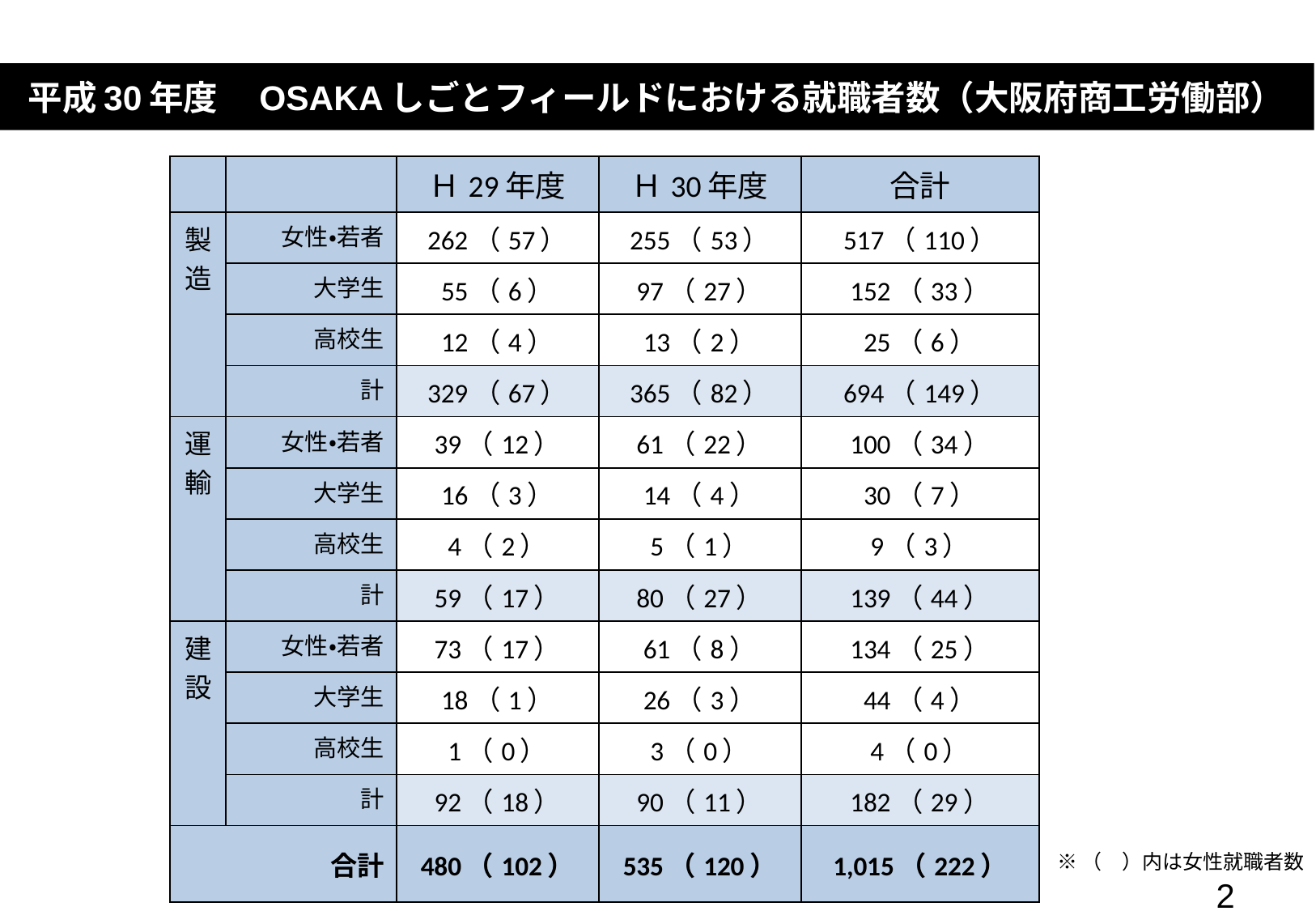

平成30年度　OSAKAしごとフィールドにおける就職者数（大阪府商工労働部）
（単位：人）
|  |  | Ｈ29年度 | Ｈ30年度 | 合計 |
| --- | --- | --- | --- | --- |
| 製造 | 女性・若者 | 262（57） | 255（53） | 517（110） |
|  | 大学生 | 55（6） | 97（27） | 152（33） |
|  | 高校生 | 12（4） | 13（2） | 25（6） |
|  | 計 | 329（67） | 365（82） | 694（149） |
| 運輸 | 女性・若者 | 39（12） | 61（22） | 100（34） |
|  | 大学生 | 16（3） | 14（4） | 30（7） |
|  | 高校生 | 4（2） | 5（1） | 9（3） |
|  | 計 | 59（17） | 80（27） | 139（44） |
| 建設 | 女性・若者 | 73（17） | 61（8） | 134（25） |
|  | 大学生 | 18（1） | 26（3） | 44（4） |
|  | 高校生 | 1（0） | 3（0） | 4（0） |
|  | 計 | 92（18） | 90（11） | 182（29） |
| 合計 |  | 480（102） | 535（120） | 1,015（222） |
※（　）内は女性就職者数
2